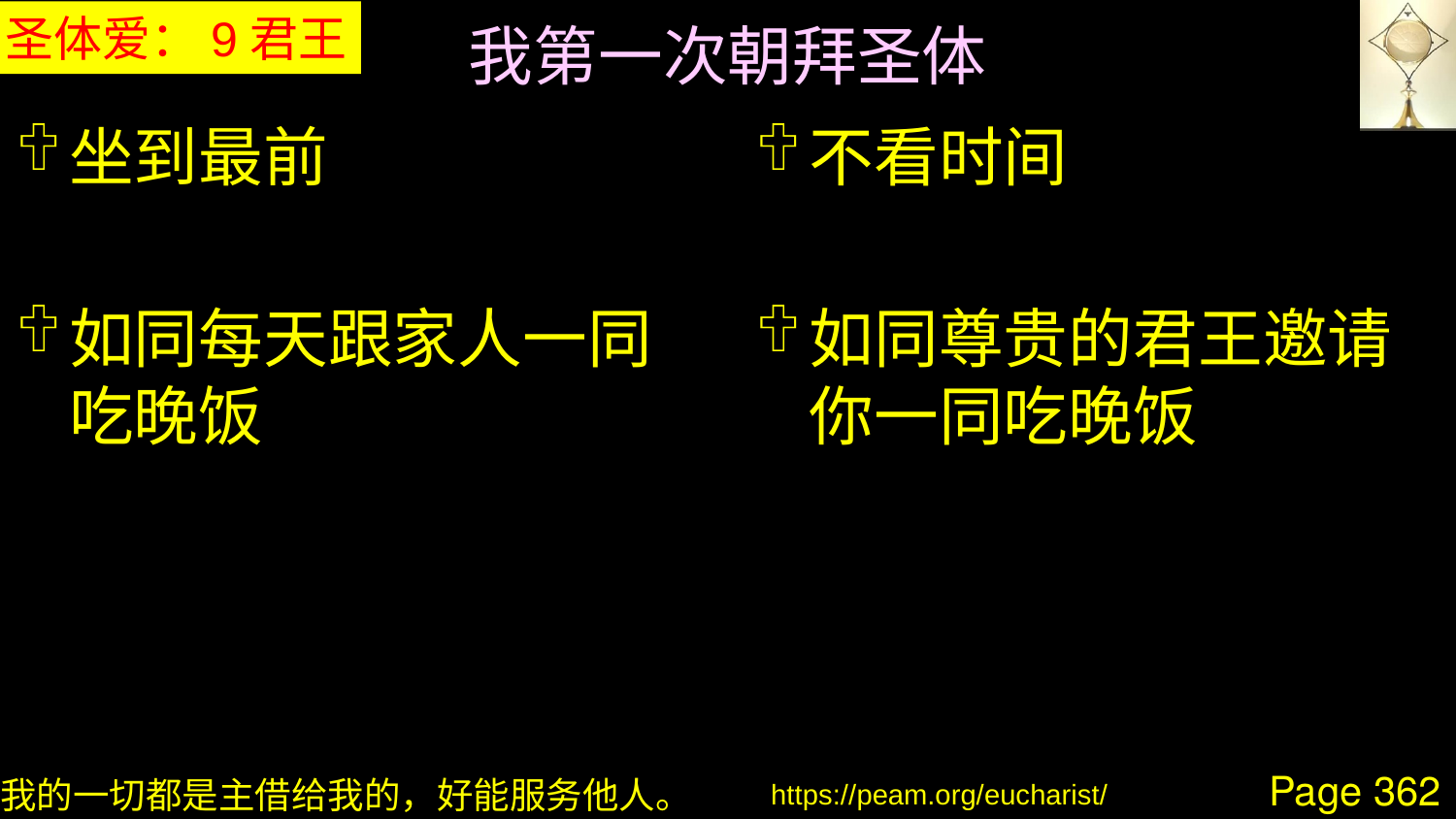

# 我第一次朝拜圣体
圣体爱：9君王
坐到最前

如同每天跟家人一同吃晚饭
不看时间

如同尊贵的君王邀请你一同吃晚饭